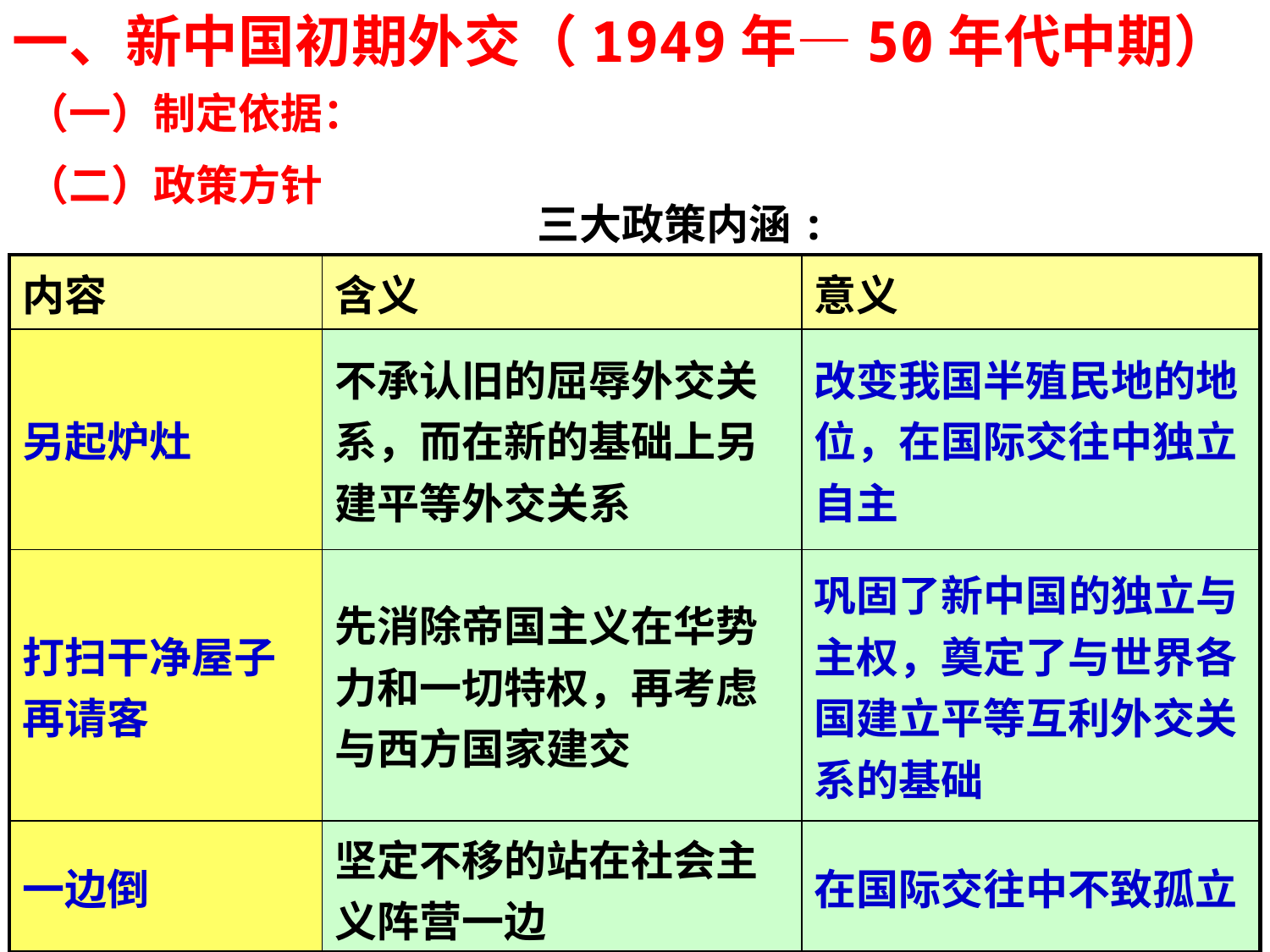

一、新中国初期外交（1949年—50年代中期）
#
（一）制定依据：
（二）政策方针
三大政策内涵:
| 内容 | 含义 | 意义 |
| --- | --- | --- |
| 另起炉灶 | 不承认旧的屈辱外交关系，而在新的基础上另建平等外交关系 | 改变我国半殖民地的地位，在国际交往中独立自主 |
| 打扫干净屋子再请客 | 先消除帝国主义在华势力和一切特权，再考虑与西方国家建交 | 巩固了新中国的独立与主权，奠定了与世界各国建立平等互利外交关系的基础 |
| 一边倒 | 坚定不移的站在社会主义阵营一边 | 在国际交往中不致孤立 |